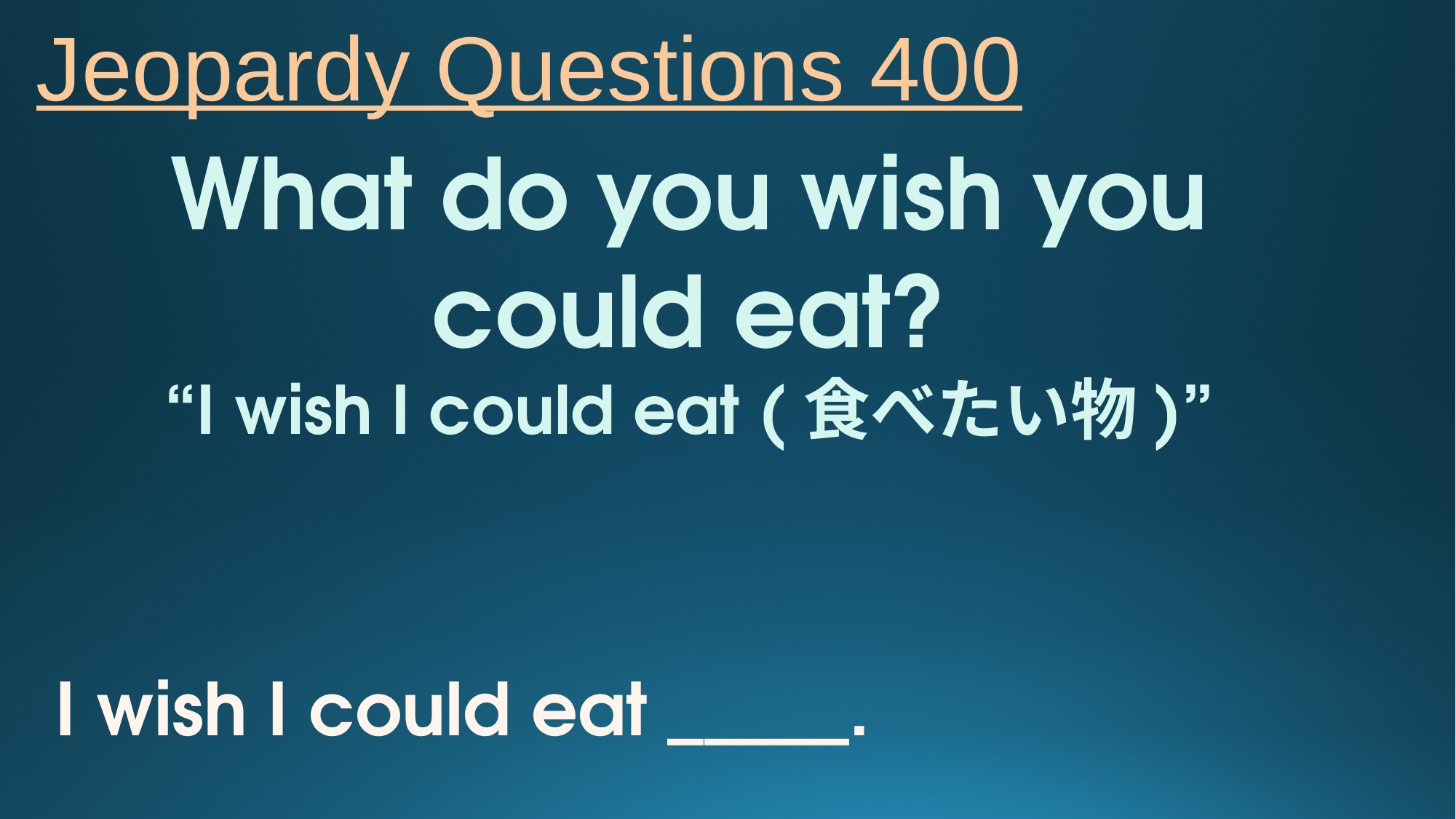

# Jeopardy Questions 400
What do you wish you could eat?
“I wish I could eat (食べたい物)”
I wish I could eat _____.